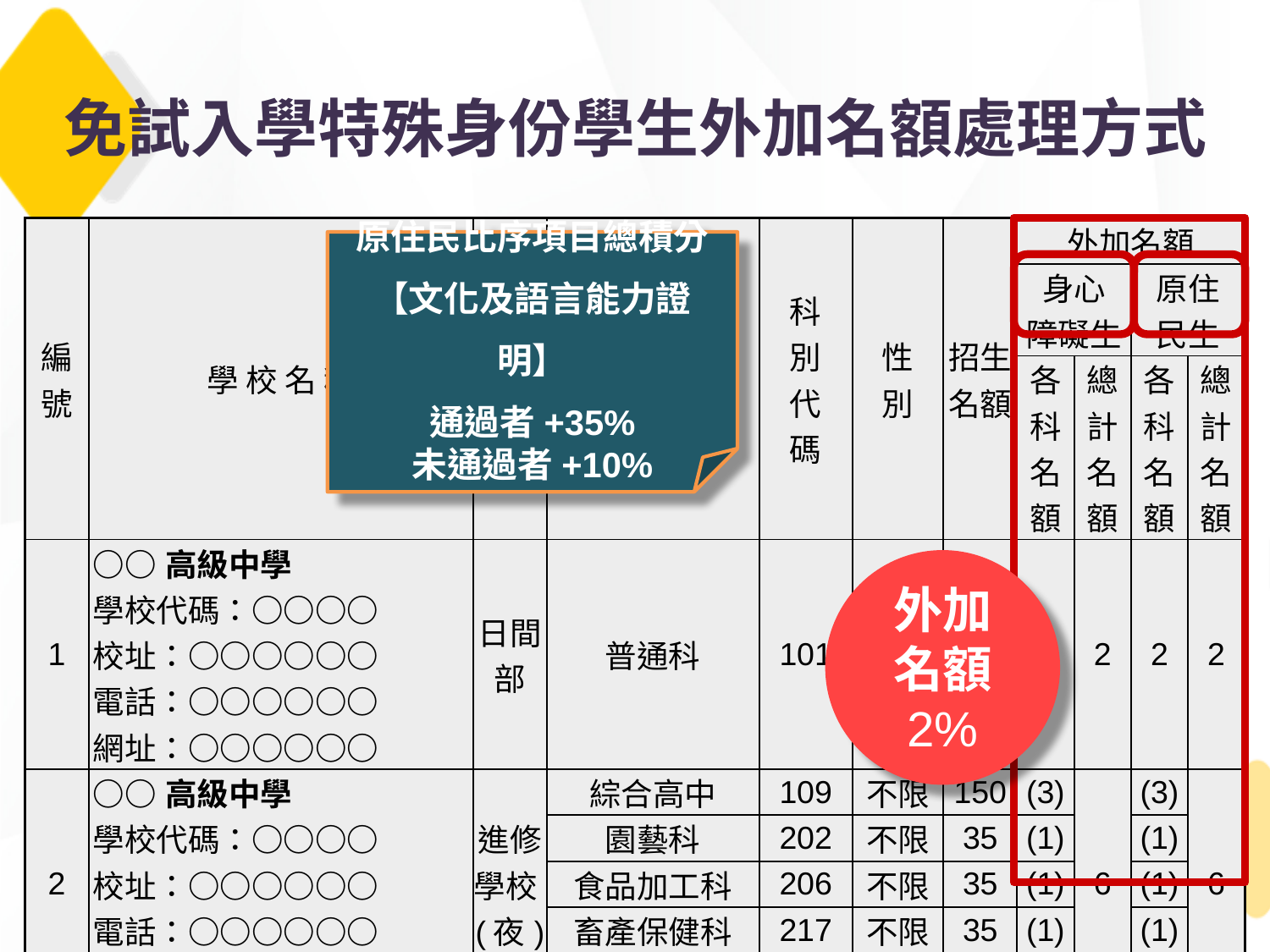

免試入學特殊身份學生外加名額處理方式

| 編 號 | 學 校 名 稱 | 部 別 | 科別 | 科 別 代 碼 | 性 別 | 招生名額 | 外加名額 |  |  |  |
| --- | --- | --- | --- | --- | --- | --- | --- | --- | --- | --- |
|  |  |  |  |  |  |  | 身心 障礙生 |  | 原住 民生 |  |
|  |  |  |  |  |  |  | 各科名額 | 總計名額 | 各科名額 | 總計名額 |
| 1 | ○○高級中學 學校代碼：○○○○ 校址：○○○○○○ 電話：○○○○○○ 網址：○○○○○○ | 日間部 | 普通科 | 101 | 不限 | 100 | 2 | 2 | 2 | 2 |
| 2 | ○○高級中學 學校代碼：○○○○ 校址：○○○○○○ 電話：○○○○○○ 網址：○○○○○○ | 進修學校(夜) | 綜合高中 | 109 | 不限 | 150 | (3) | 6 | (3) | 6 |
|  |  |  | 園藝科 | 202 | 不限 | 35 | (1) |  | (1) |  |
|  |  |  | 食品加工科 | 206 | 不限 | 35 | (1) |  | (1) |  |
|  |  |  | 畜產保健科 | 217 | 不限 | 35 | (1) |  | (1) |  |
|  |  |  | 家政科 | 501 | 不限 | 35 | (1) |  | (1) |  |
原住民比序項目總積分
【文化及語言能力證明】
通過者+35%
未通過者+10%

外加名額
2%
34